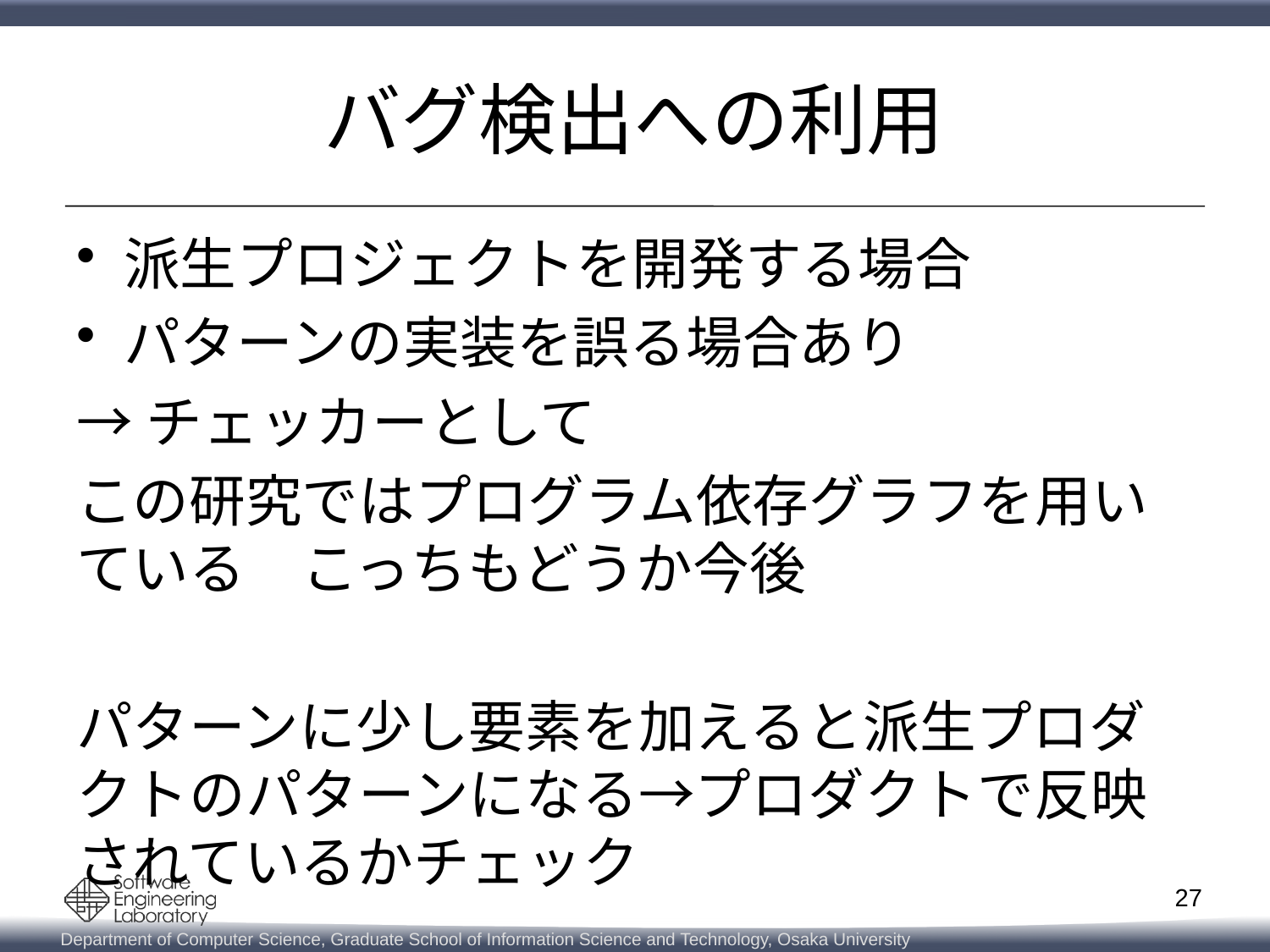

# バグ検出への利用
派生プロジェクトを開発する場合
パターンの実装を誤る場合あり
→チェッカーとして
この研究ではプログラム依存グラフを用いている　こっちもどうか今後

パターンに少し要素を加えると派生プロダクトのパターンになる→プロダクトで反映されているかチェック
27